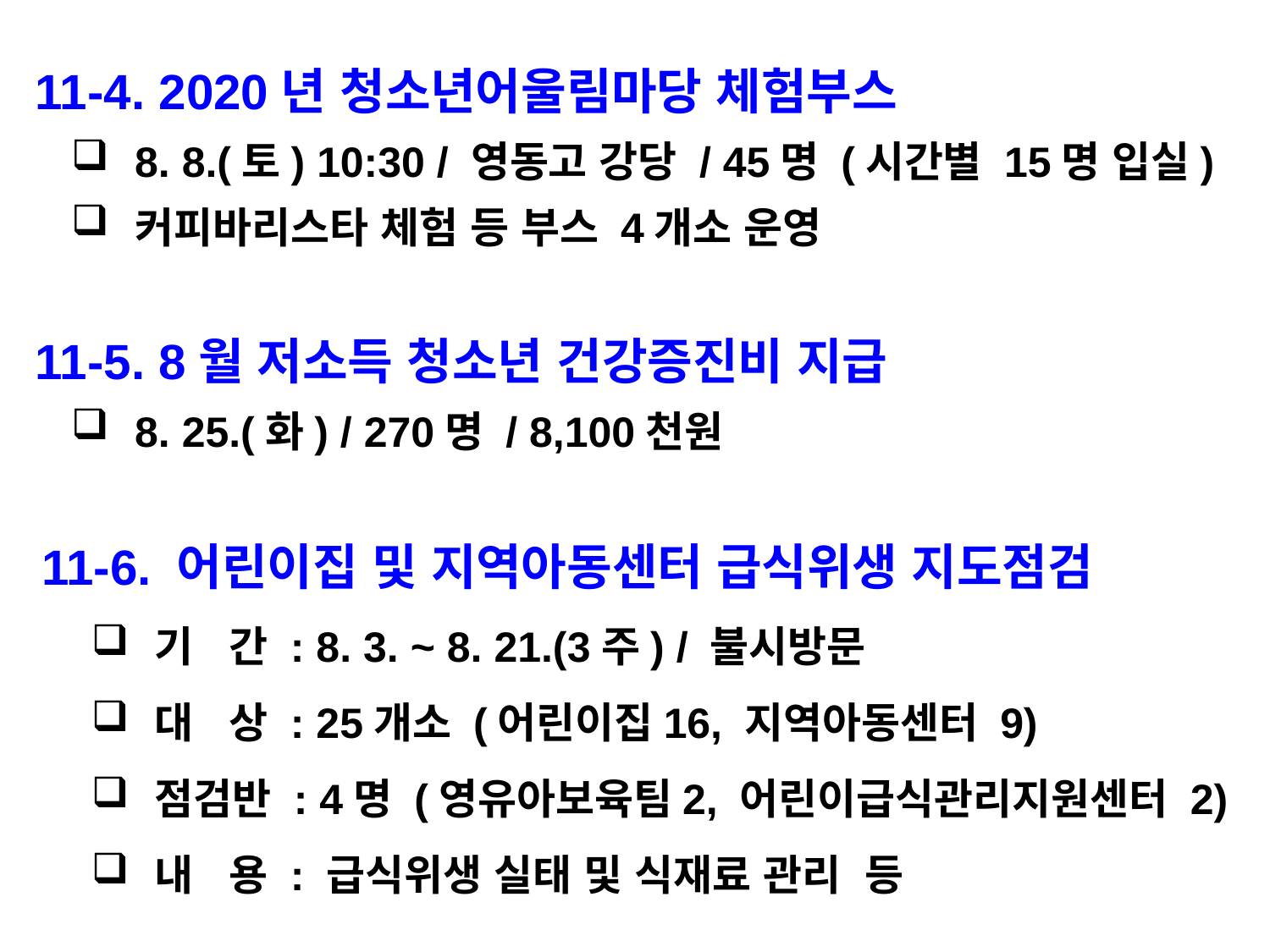

11-4. 2020년 청소년어울림마당 체험부스
8. 8.(토) 10:30 / 영동고 강당 / 45명 (시간별 15명 입실)
커피바리스타 체험 등 부스 4개소 운영
  11-5. 8월 저소득 청소년 건강증진비 지급
8. 25.(화) / 270명 / 8,100천원

 11-6. 어린이집 및 지역아동센터 급식위생 지도점검
기   간 : 8. 3. ~ 8. 21.(3주) / 불시방문
대   상 : 25개소 (어린이집16, 지역아동센터 9)
점검반 : 4명 (영유아보육팀2, 어린이급식관리지원센터 2)
내   용 : 급식위생 실태 및 식재료 관리  등